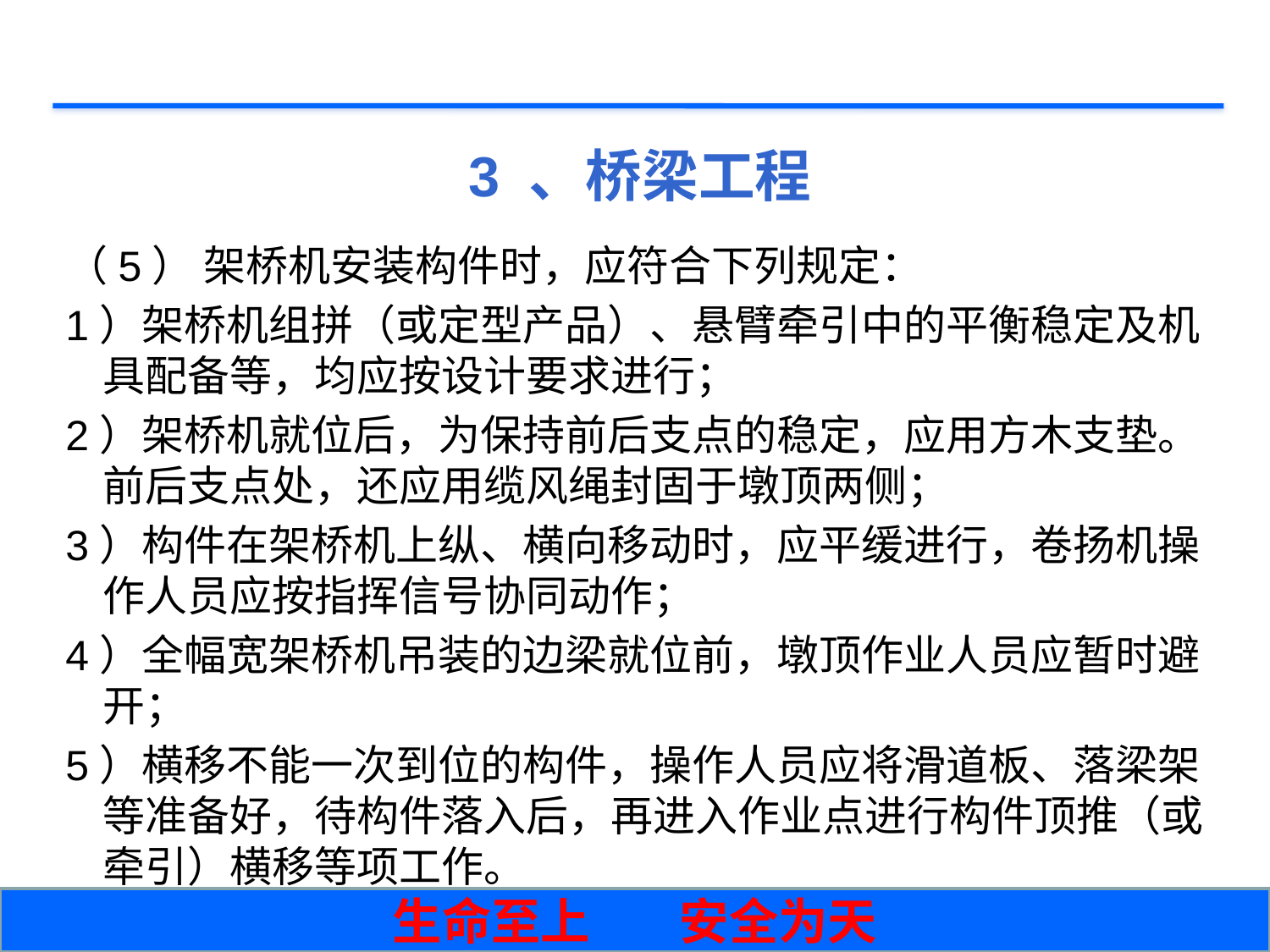

# 3 、桥梁工程
（5） 架桥机安装构件时，应符合下列规定：
1）架桥机组拼（或定型产品）、悬臂牵引中的平衡稳定及机具配备等，均应按设计要求进行；
2）架桥机就位后，为保持前后支点的稳定，应用方木支垫。前后支点处，还应用缆风绳封固于墩顶两侧；
3）构件在架桥机上纵、横向移动时，应平缓进行，卷扬机操作人员应按指挥信号协同动作；
4）全幅宽架桥机吊装的边梁就位前，墩顶作业人员应暂时避开；
5）横移不能一次到位的构件，操作人员应将滑道板、落梁架等准备好，待构件落入后，再进入作业点进行构件顶推（或牵引）横移等项工作。